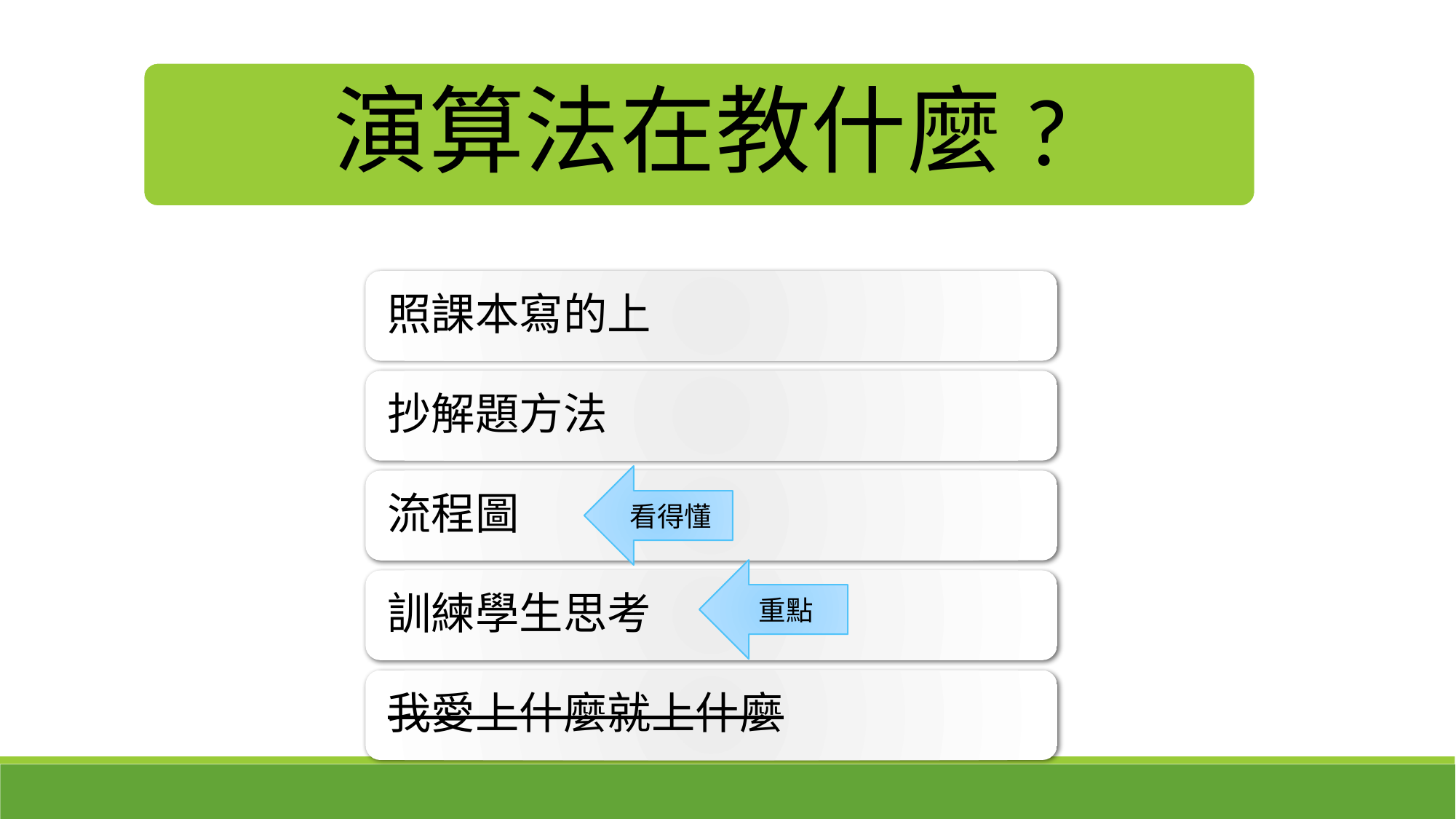

演算法在教什麼?
照課本寫的上
抄解題方法
流程圖
訓練學生思考
我愛上什麼就上什麼
看得懂
重點